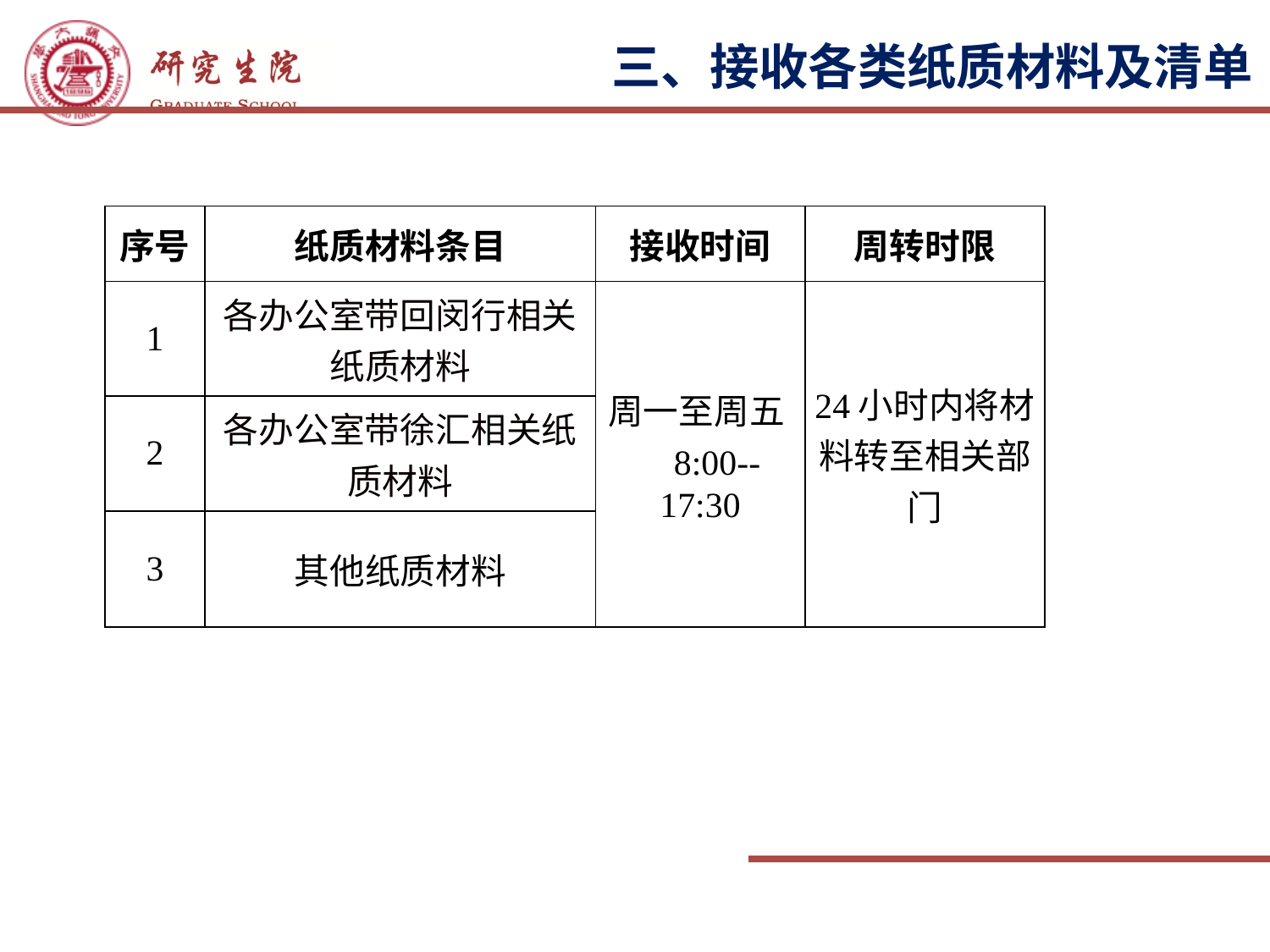

三、接收各类纸质材料及清单
| 序号 | 纸质材料条目 | 接收时间 | 周转时限 |
| --- | --- | --- | --- |
| 1 | 各办公室带回闵行相关纸质材料 | 周一至周五 8:00--17:30 | 24小时内将材料转至相关部门 |
| 2 | 各办公室带徐汇相关纸质材料 |  |  |
| 3 | 其他纸质材料 |  |  |